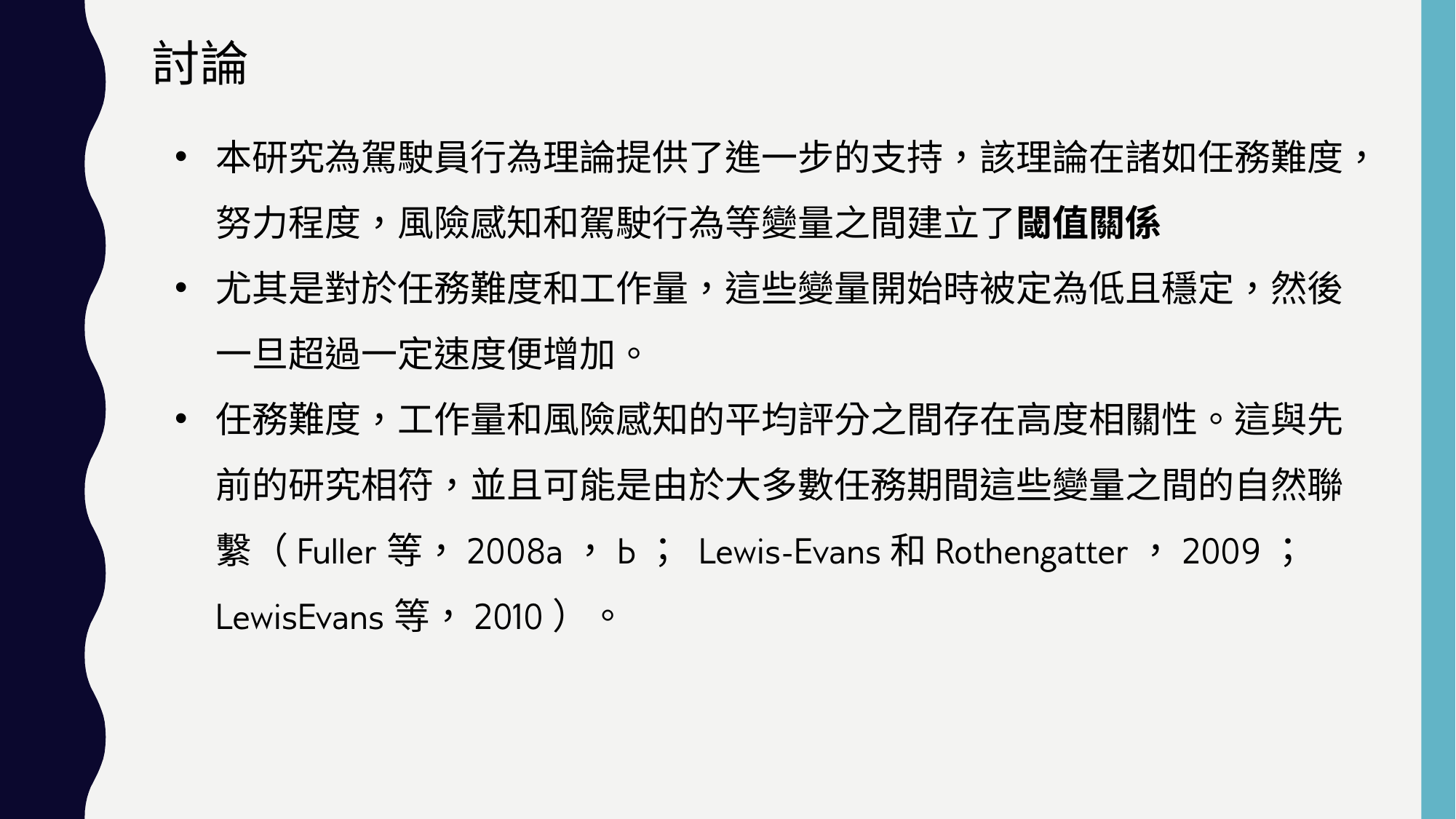

討論
本研究為駕駛員行為理論提供了進一步的支持，該理論在諸如任務難度，努力程度，風險感知和駕駛行為等變量之間建立了閾值關係
尤其是對於任務難度和工作量，這些變量開始時被定為低且穩定，然後一旦超過一定速度便增加。
任務難度，工作量和風險感知的平均評分之間存在高度相關性。這與先前的研究相符，並且可能是由於大多數任務期間這些變量之間的自然聯繫（Fuller等，2008a，b； Lewis-Evans和Rothengatter，2009； LewisEvans等，2010）。